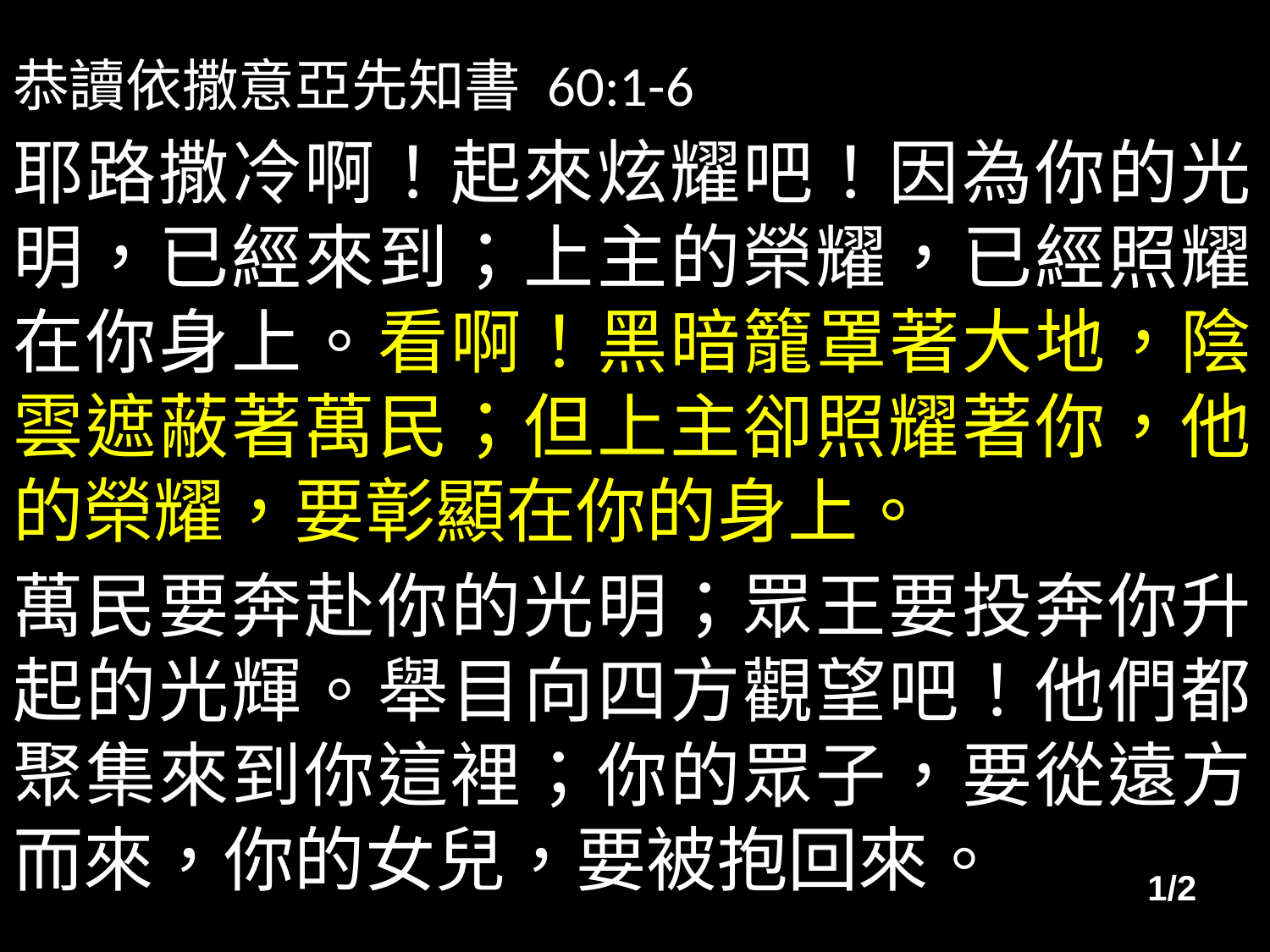

恭讀依撒意亞先知書 60:1-6
耶路撒冷啊！起來炫耀吧！因為你的光明，已經來到；上主的榮耀，已經照耀在你身上。看啊！黑暗籠罩著大地，陰雲遮蔽著萬民；但上主卻照耀著你，他的榮耀，要彰顯在你的身上。
萬民要奔赴你的光明；眾王要投奔你升起的光輝。舉目向四方觀望吧！他們都聚集來到你這裡；你的眾子，要從遠方而來，你的女兒，要被抱回來。
1/2